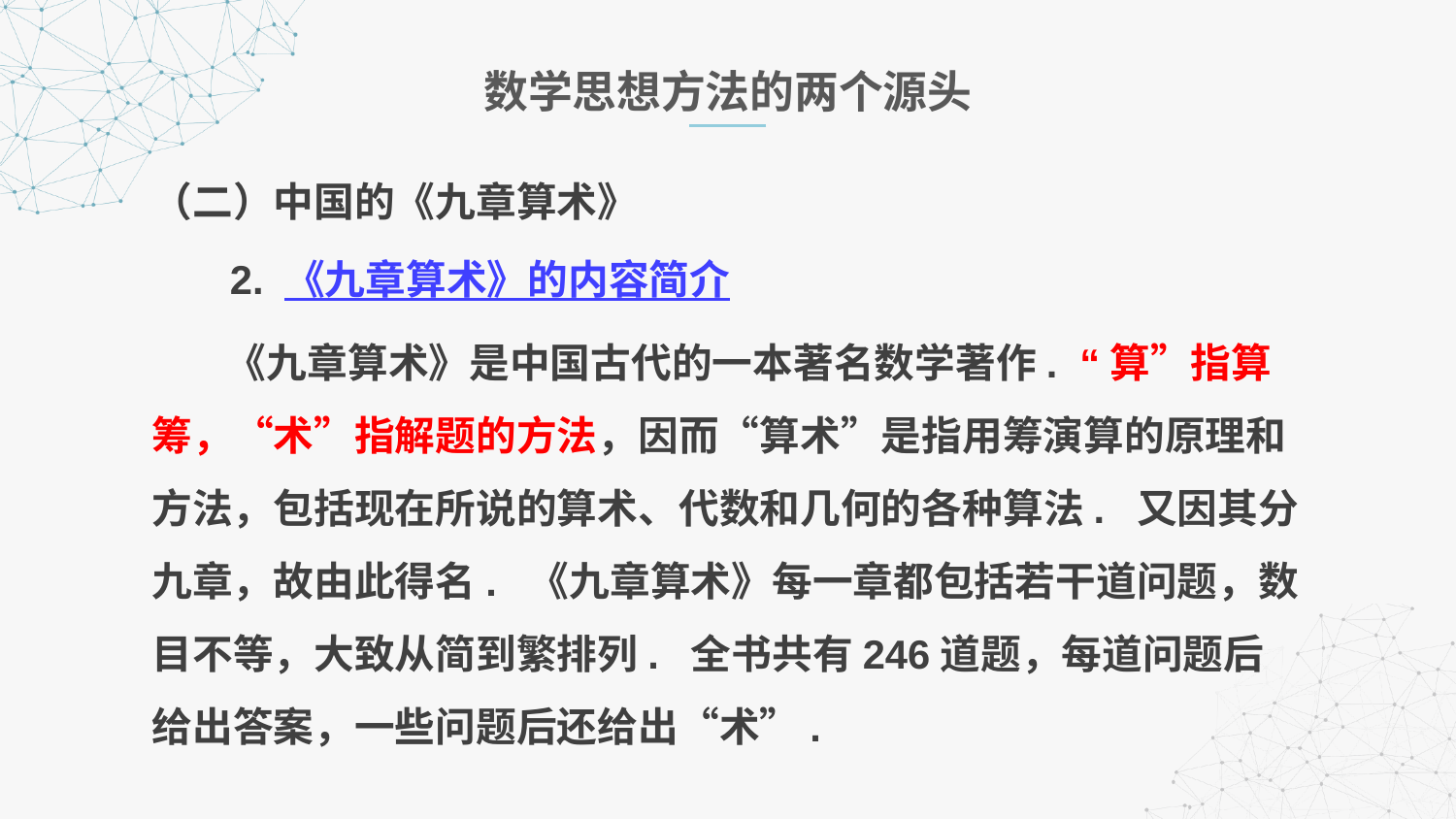

数学思想方法的两个源头
（二）中国的《九章算术》
       2. 《九章算术》的内容简介
       《九章算术》是中国古代的一本著名数学著作.  “算”指算筹，“术”指解题的方法，因而“算术”是指用筹演算的原理和方法，包括现在所说的算术、代数和几何的各种算法.  又因其分九章，故由此得名.  《九章算术》每一章都包括若干道问题，数目不等，大致从简到繁排列.  全书共有246道题，每道问题后给出答案，一些问题后还给出“术”.